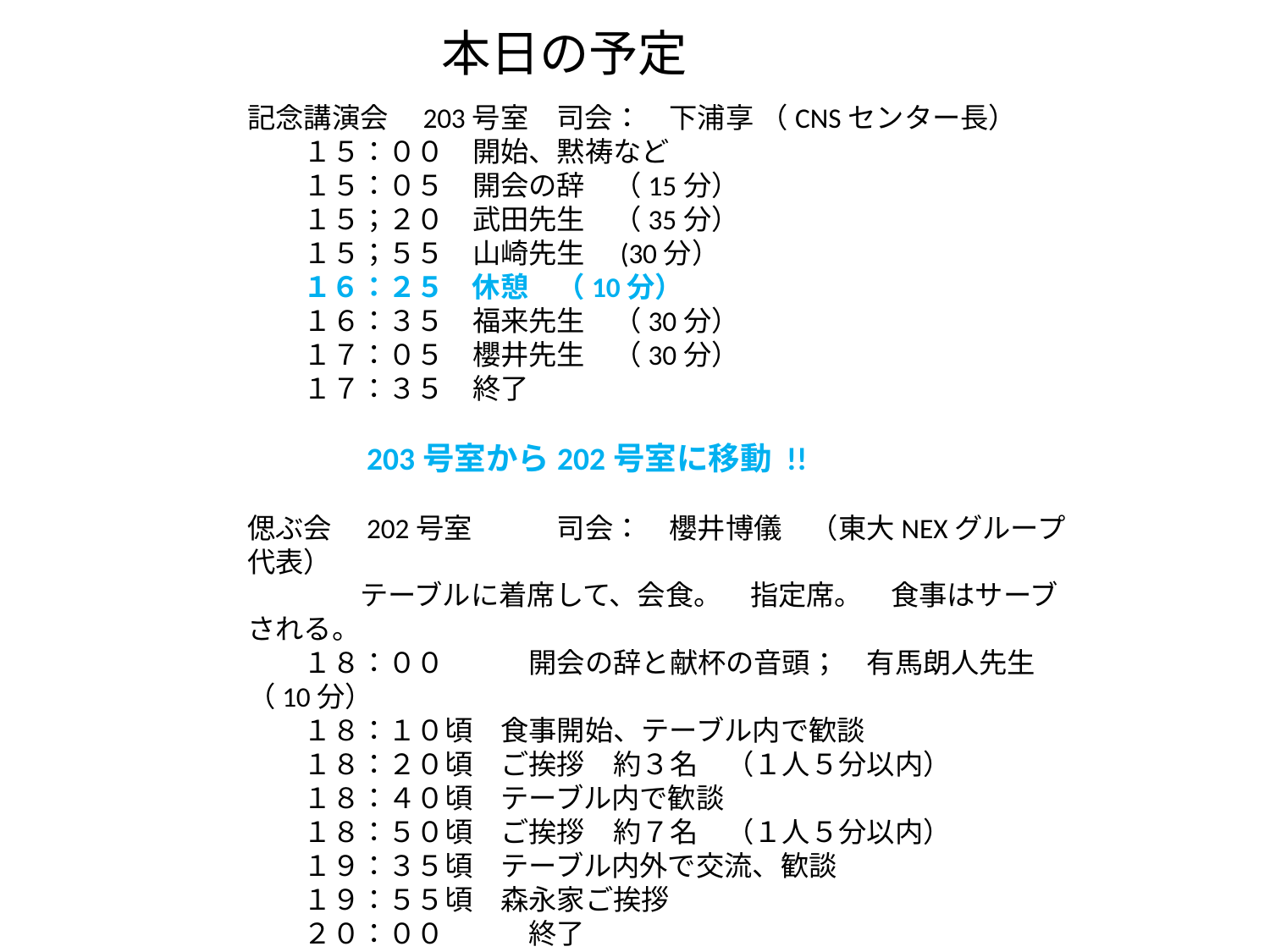

# 本日の予定
記念講演会　203号室　司会：　下浦享 （CNSセンター長）
　　１５：００　開始、黙祷など
　　１５：０５　開会の辞　（15分）
　　１５；２０　武田先生　（35分）
　　１５；５５　山崎先生　(30分）
　　１６：２５　休憩　（10分）
　　１６：３５　福来先生　（30分）
　　１７：０５　櫻井先生　（30分）
　　１７：３５　終了

　　　　203号室から202号室に移動 !!

偲ぶ会　202号室　　　司会：　櫻井博儀　（東大NEXグループ代表）
　　　　テーブルに着席して、会食。　指定席。　食事はサーブされる。
　　１８：００　　　開会の辞と献杯の音頭；　有馬朗人先生　（10分）
　　１８：１０頃　食事開始、テーブル内で歓談
　　１８：２０頃　ご挨拶　約３名　（１人５分以内）
　　１８：４０頃　テーブル内で歓談
　　１８：５０頃　ご挨拶　約７名　（１人５分以内）
　　１９：３５頃　テーブル内外で交流、歓談
　　１９：５５頃　森永家ご挨拶
　　２０：００　　　終了

　　　　記念撮影　偲ぶ会の会場にて（２０２号室） !!